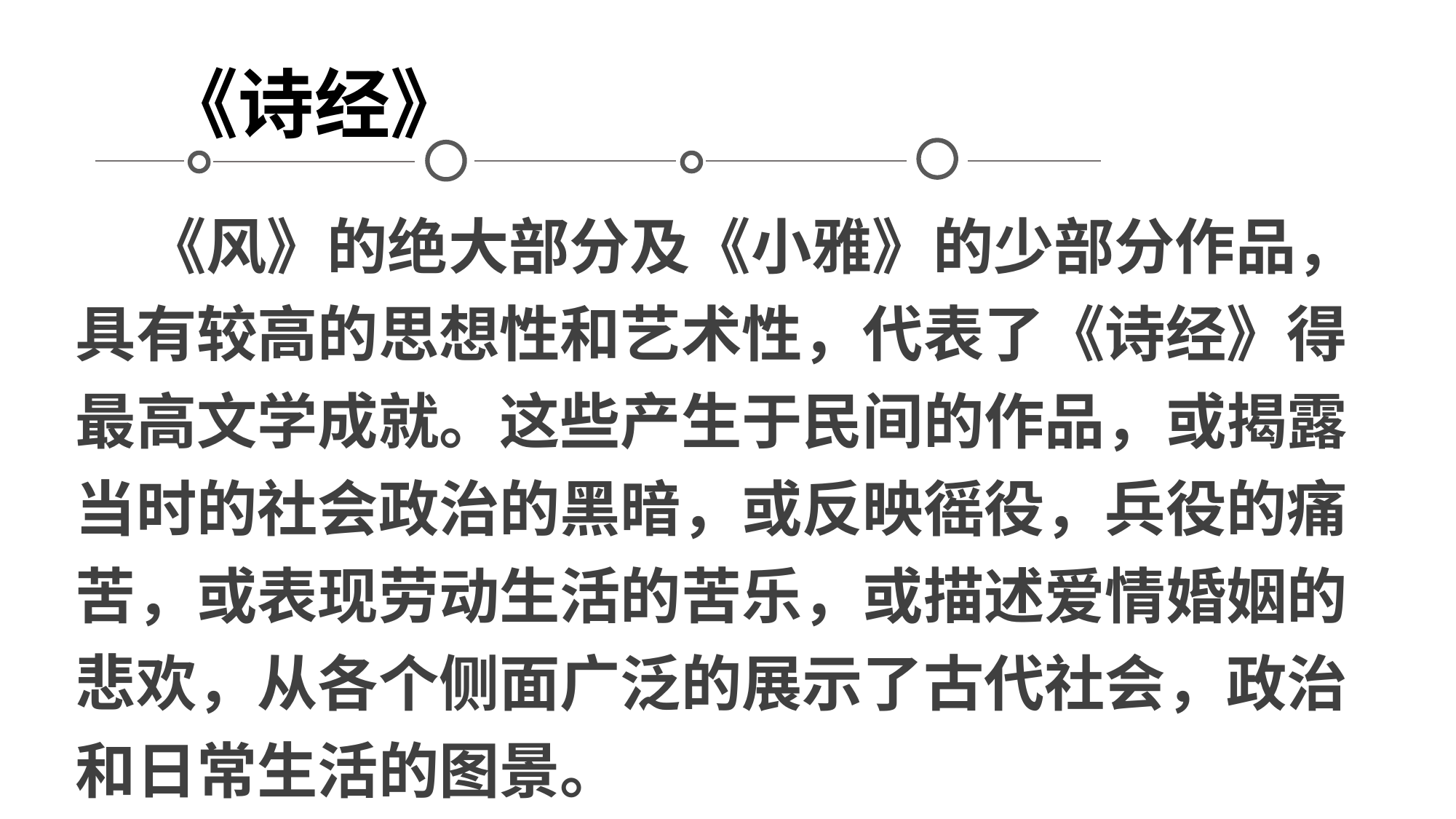

《诗经》

    《风》的绝大部分及《小雅》的少部分作品，具有较高的思想性和艺术性，代表了《诗经》得最高文学成就。这些产生于民间的作品，或揭露当时的社会政治的黑暗，或反映徭役，兵役的痛苦，或表现劳动生活的苦乐，或描述爱情婚姻的悲欢，从各个侧面广泛的展示了古代社会，政治和日常生活的图景。